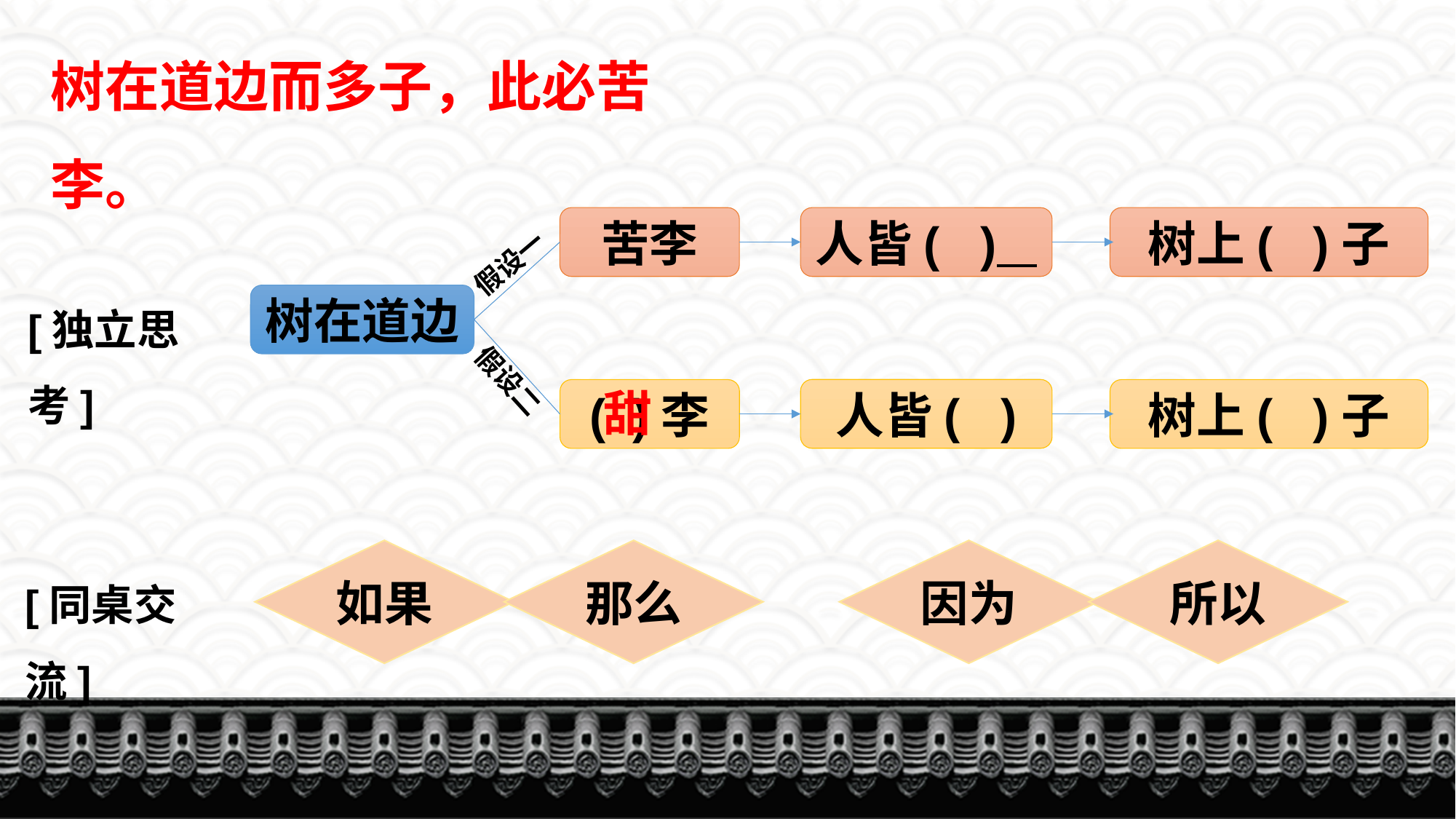

树在道边而多子，此必苦李。
苦李
人皆(   )
树上(   )子
树在道边
人皆(   )
(  )李
树上(   )子
假设一
假设二
[独立思考]
甜
如果
那么
因为
所以
[同桌交流]